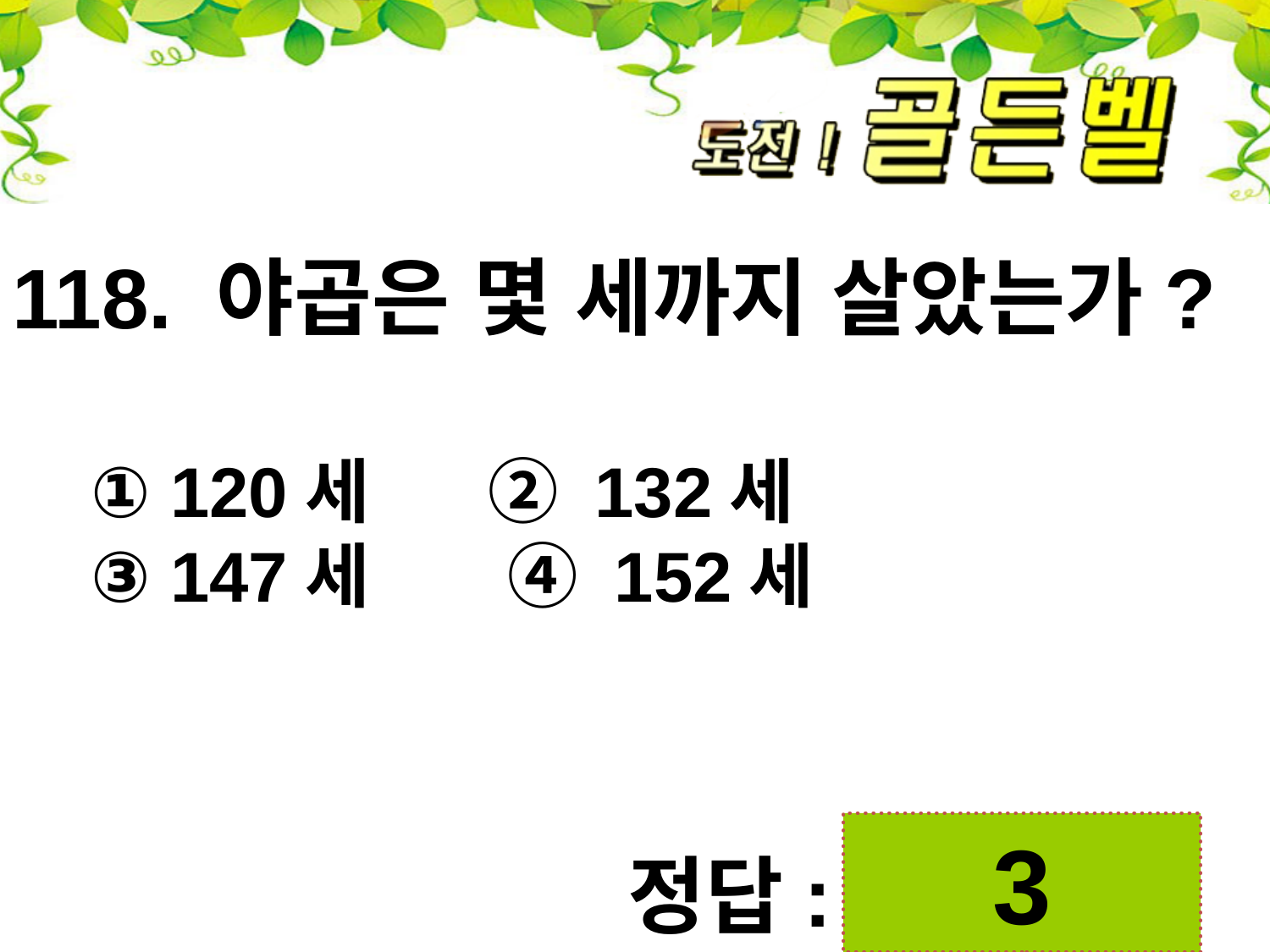

118. 야곱은 몇 세까지 살았는가?

    ① 120세      ② 132세
    ③ 147세       ④ 152세
3
정답: